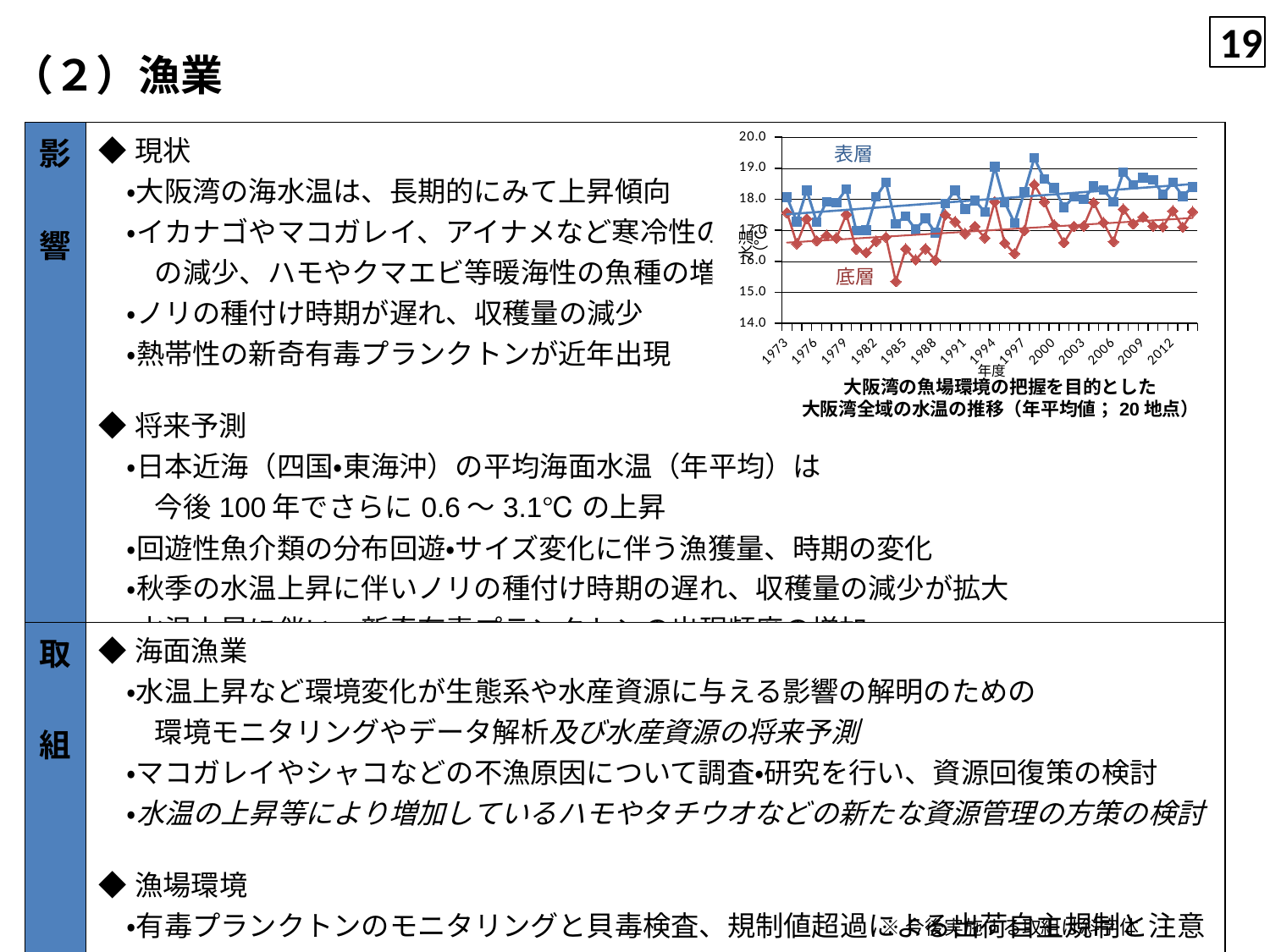

19
（２）漁業
| 影　響 | ◆現状 　・大阪湾の海水温は、長期的にみて上昇傾向 　・イカナゴやマコガレイ、アイナメなど寒冷性の魚種 　　の減少、ハモやクマエビ等暖海性の魚種の増加 　・ノリの種付け時期が遅れ、収穫量の減少 　・熱帯性の新奇有毒プランクトンが近年出現 ◆将来予測 　・日本近海（四国・東海沖）の平均海面水温（年平均）は 　　今後100年でさらに0.6～3.1℃の上昇 　・回遊性魚介類の分布回遊・サイズ変化に伴う漁獲量、時期の変化 　・秋季の水温上昇に伴いノリの種付け時期の遅れ、収穫量の減少が拡大 　・水温上昇に伴い、新奇有毒プランクトンの出現頻度の増加 |
| --- | --- |

### Chart

| Category |  |  |
|---|---|---|
| 26665 | 18.07 | 17.57 |
| 27030 | 17.2775 | 16.566666666666666 |
| 27395 | 18.2925 | 17.37 |
| 27760 | 17.266666666666666 | 16.66333333333333 |
| 28126 | 17.925 | 16.840833333333332 |
| 28491 | 17.895 | 16.753854166666667 |
| 28856 | 18.327916666666663 | 17.5096875 |
| 29221 | 16.99416666666666 | 16.389125 |
| 29587 | 17.004166666666666 | 16.28083333333333 |
| 29952 | 18.080833333333334 | 16.645 |
| 30317 | 18.544166666666666 | 16.781666666666666 |
| 30682 | 17.214166666666664 | 15.3475 |
| 31048 | 17.459166666666665 | 16.39879166666667 |
| 31413 | 17.03083333333333 | 16.046750000000003 |
| 31778 | 17.385833333333334 | 16.4025 |
| 32143 | 16.924166666666668 | 16.039166666666667 |
| 32509 | 17.860833333333336 | 17.500229166666667 |
| 32874 | 18.2925 | 17.2775 |
| 33239 | 17.682291666666668 | 16.89347916666667 |
| 33604 | 17.958333333333332 | 17.123041666666666 |
| 33970 | 17.593333333333334 | 16.758250000000004 |
| 34335 | 19.045833333333338 | 17.9225 |
| 34700 | 17.906666666666666 | 16.589166666666664 |
| 35065 | 17.238333333333333 | 16.24833333333333 |
| 35431 | 18.23 | 16.9925 |
| 35796 | 19.328333333333333 | 18.4775 |
| 36161 | 18.6525 | 17.9175 |
| 36526 | 18.374166666666664 | 17.1775 |
| 36892 | 17.736666666666668 | 16.604166666666668 |
| 37257 | 18.089166666666667 | 17.12583333333333 |
| 37622 | 18.005 | 17.136666666666667 |
| 37987 | 18.42 | 17.894166666666667 |
| 38353 | 18.301666666666666 | 17.25083333333333 |
| 38718 | 17.924166666666668 | 16.633333333333336 |
| 39083 | 18.866666666666664 | 17.6825 |
| 39448 | 18.466666666666665 | 17.208333333333336 |
| 39814 | 18.691666666666666 | 17.433333333333334 |
| 40179 | 18.62 | 17.14 |
| 40544 | 18.16 | 17.11 |
| 40909 | 18.54 | 17.63 |
| 41275 | 18.1 | 17.1 |
| 41640 | 18.4 | 17.6 |
水温（℃）
年度
大阪湾の魚場環境の把握を目的とした
大阪湾全域の水温の推移（年平均値；20地点）
| 取　組 | ◆海面漁業 　・水温上昇など環境変化が生態系や水産資源に与える影響の解明のための 　　環境モニタリングやデータ解析及び水産資源の将来予測 　・マコガレイやシャコなどの不漁原因について調査・研究を行い、資源回復策の検討 　・水温の上昇等により増加しているハモやタチウオなどの新たな資源管理の方策の検討 ◆漁場環境 　・有毒プランクトンのモニタリングと貝毒検査、規制値超過による出荷自主規制と注意喚起 　・新奇有毒プランクトンに関する調査・研究 |
| --- | --- |
※今後実施する取組は斜字体